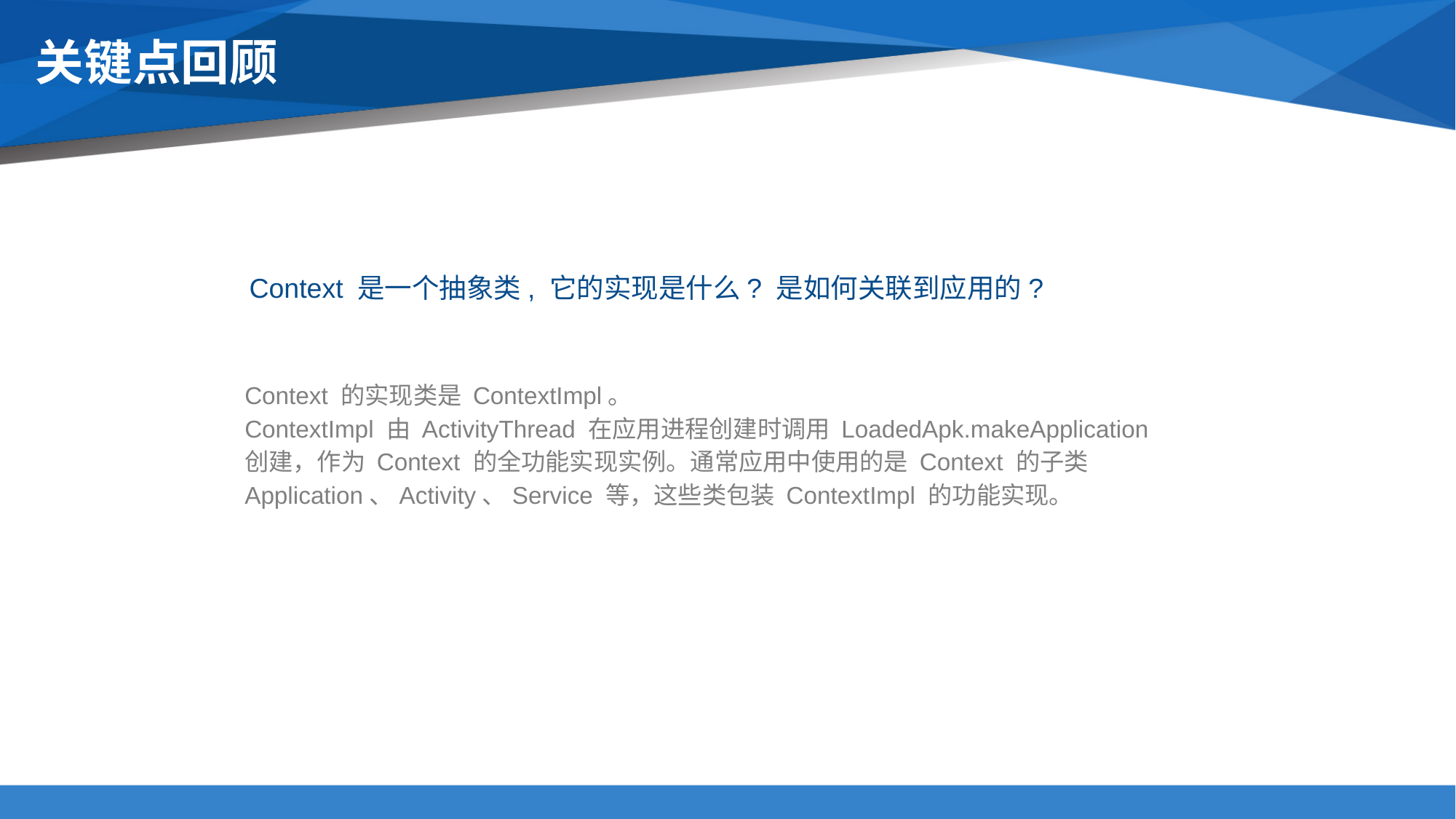

# 关键点回顾
Context 是一个抽象类, 它的实现是什么? 是如何关联到应用的?
Context 的实现类是 ContextImpl。
ContextImpl 由 ActivityThread 在应用进程创建时调用 LoadedApk.makeApplication 创建，作为 Context 的全功能实现实例。通常应用中使用的是 Context 的子类 Application、Activity、Service 等，这些类包装 ContextImpl 的功能实现。